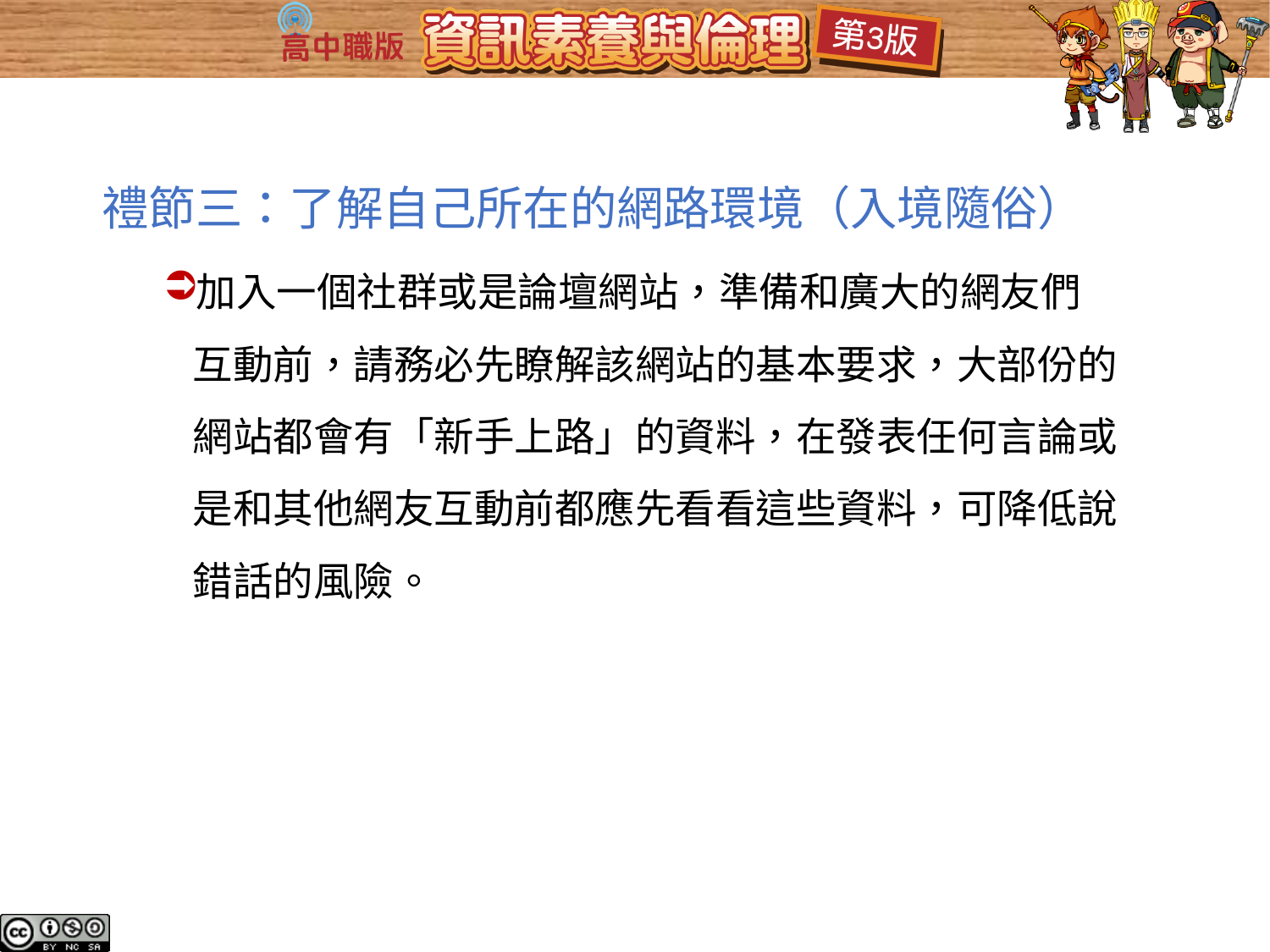

禮節三：了解自己所在的網路環境（入境隨俗）
加入一個社群或是論壇網站，準備和廣大的網友們互動前，請務必先瞭解該網站的基本要求，大部份的網站都會有「新手上路」的資料，在發表任何言論或是和其他網友互動前都應先看看這些資料，可降低說錯話的風險。